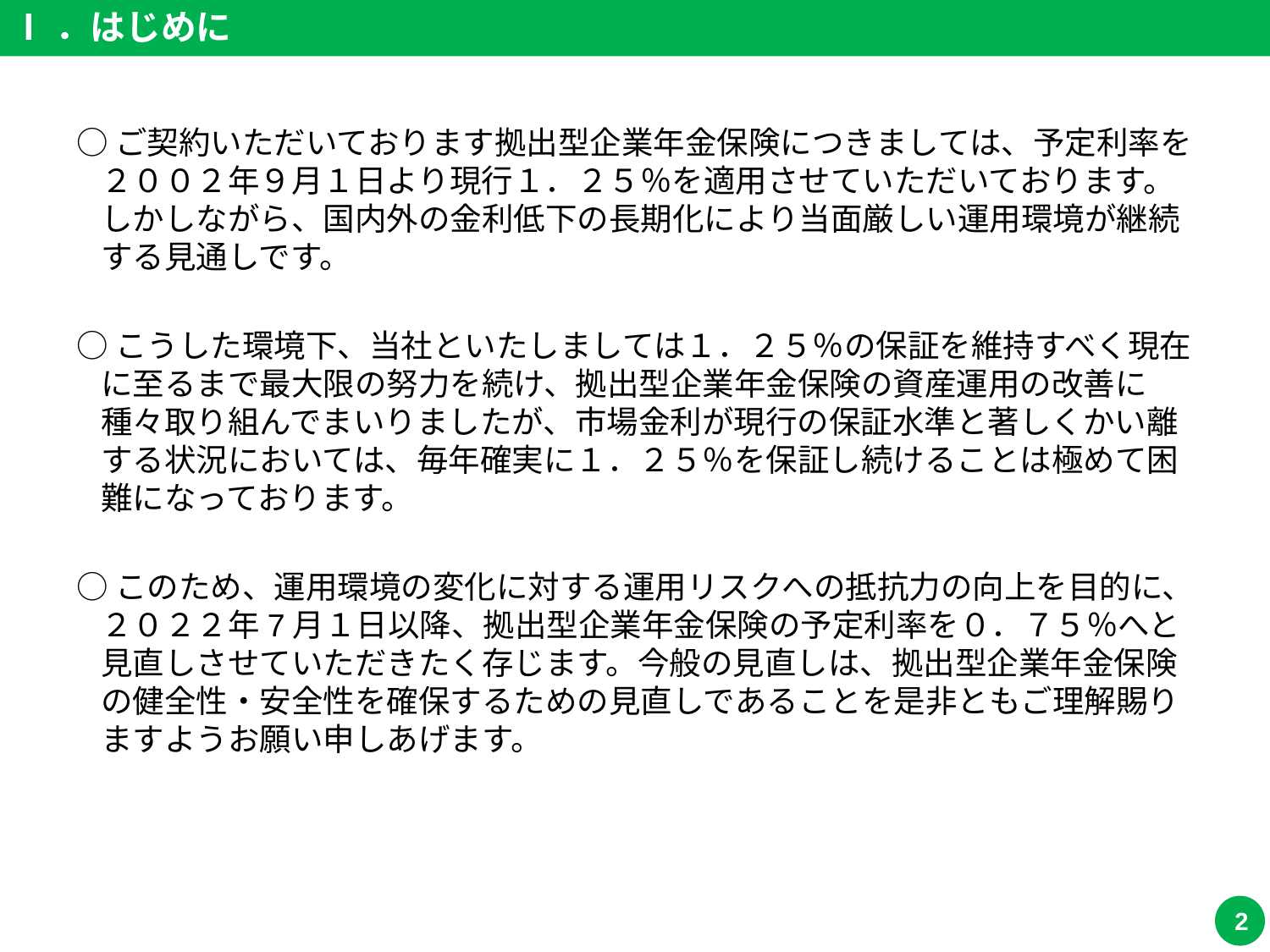

# Ⅰ．はじめに
○ご契約いただいております拠出型企業年金保険につきましては、予定利率を２００２年９月１日より現行１．２５％を適用させていただいております。しかしながら、国内外の金利低下の長期化により当面厳しい運用環境が継続する見通しです。

○こうした環境下、当社といたしましては１．２５％の保証を維持すべく現在に至るまで最大限の努力を続け、拠出型企業年金保険の資産運用の改善に種々取り組んでまいりましたが、市場金利が現行の保証水準と著しくかい離する状況においては、毎年確実に１．２５％を保証し続けることは極めて困難になっております。

○このため、運用環境の変化に対する運用リスクへの抵抗力の向上を目的に、２０２２年7月１日以降、拠出型企業年金保険の予定利率を０．７５％へと見直しさせていただきたく存じます。今般の見直しは、拠出型企業年金保険の健全性・安全性を確保するための見直しであることを是非ともご理解賜りますようお願い申しあげます。
2